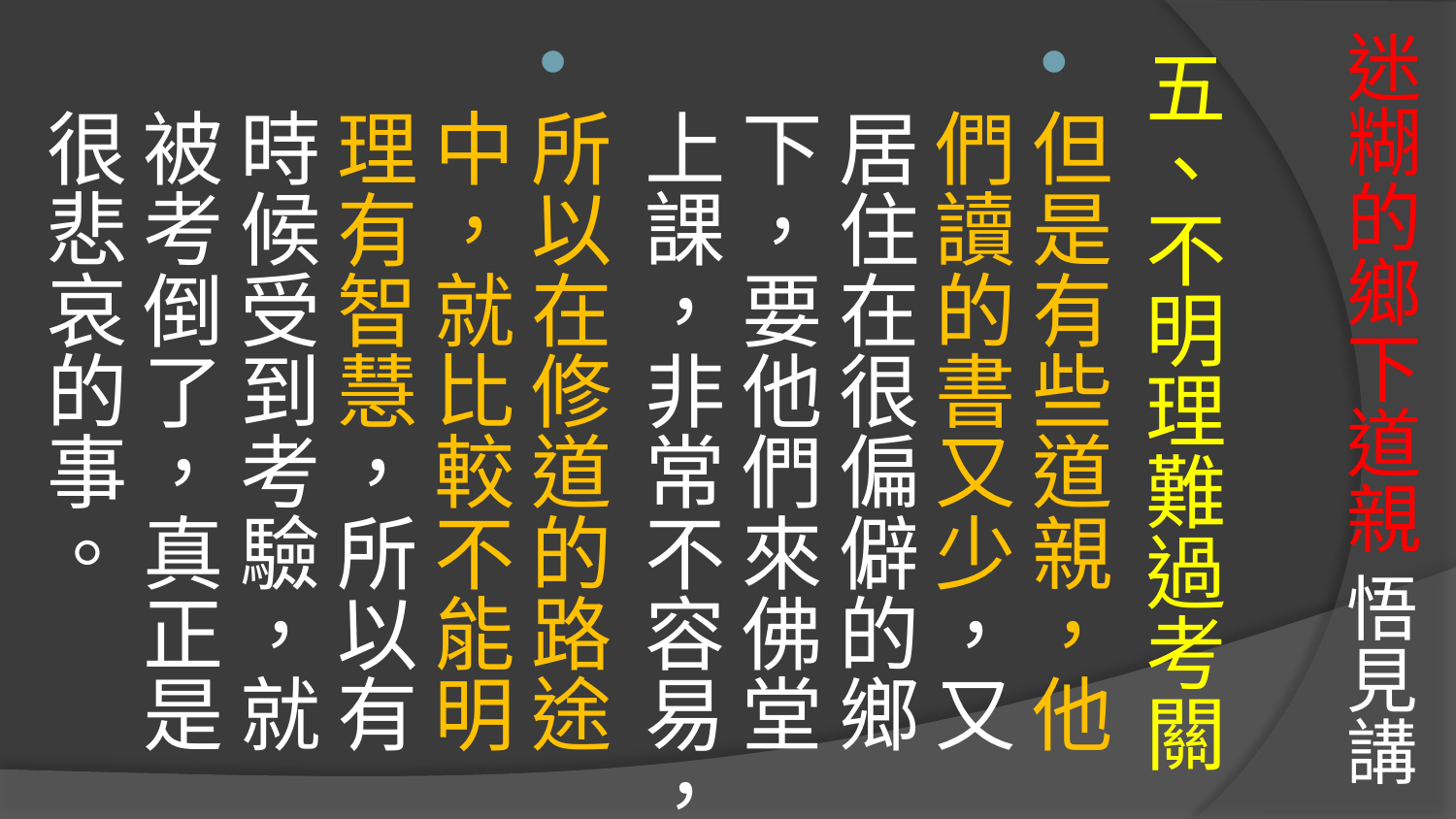

# 迷糊的鄉下道親 悟見講
五、不明理難過考關
但是有些道親，他們讀的書又少，又居住在很偏僻的鄉下，要他們來佛堂上課，非常不容易，
所以在修道的路途中，就比較不能明理有智慧，所以有時候受到考驗，就被考倒了，真正是很悲哀的事。